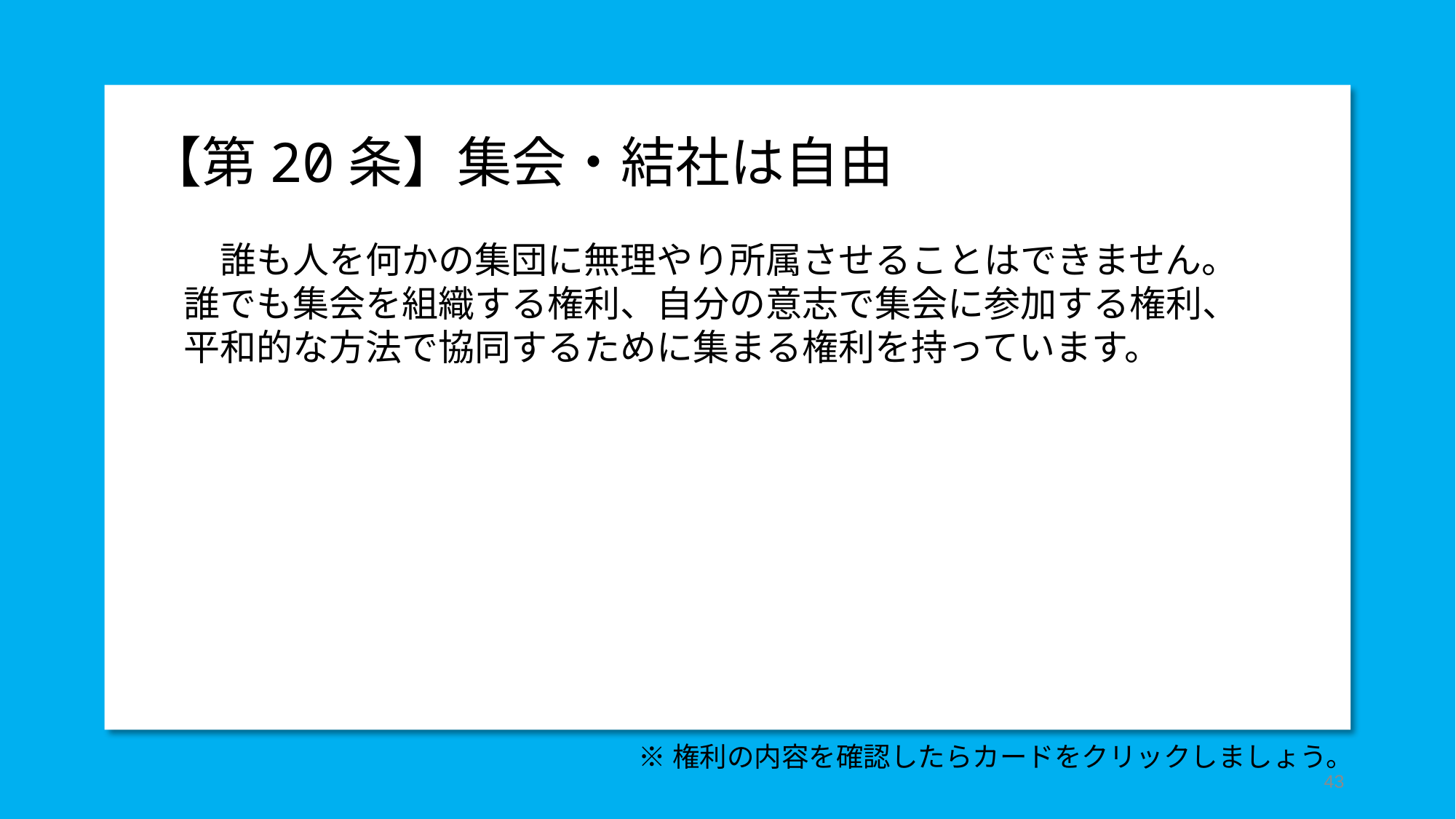

【第20条】集会・結社は自由

　　誰も人を何かの集団に無理やり所属させることはできません。
　誰でも集会を組織する権利、自分の意志で集会に参加する権利、
　平和的な方法で協同するために集まる権利を持っています。

※権利の内容を確認したらカードをクリックしましょう。
43